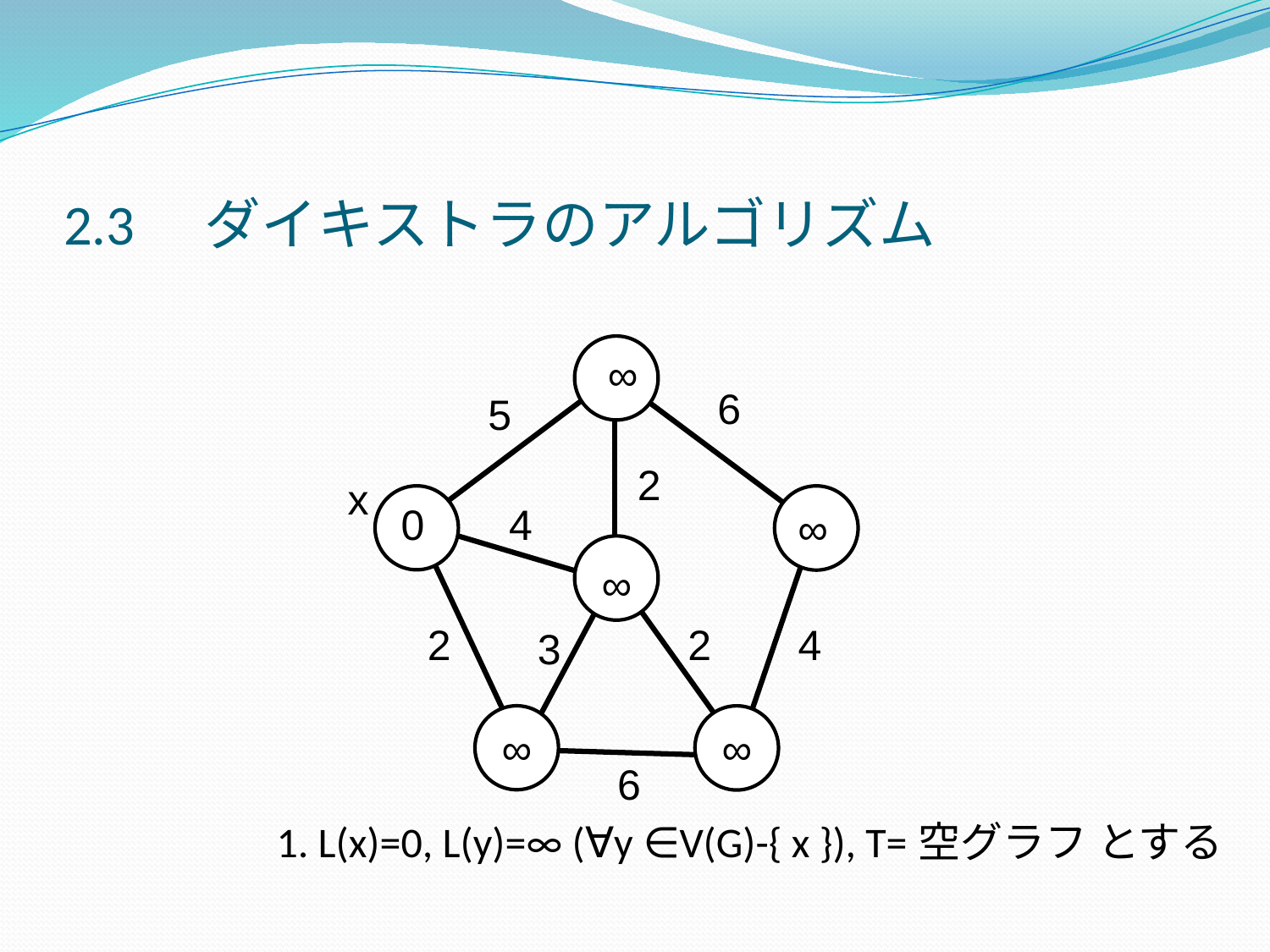

# 2.3　ダイキストラのアルゴリズム

　　　　1. L(x)=0, L(y)=∞ (∀y ∈V(G)-{ x }), T=空グラフ とする

∞
6
5
2
x

0
4
∞

∞
2
2
4
3

∞
∞
6